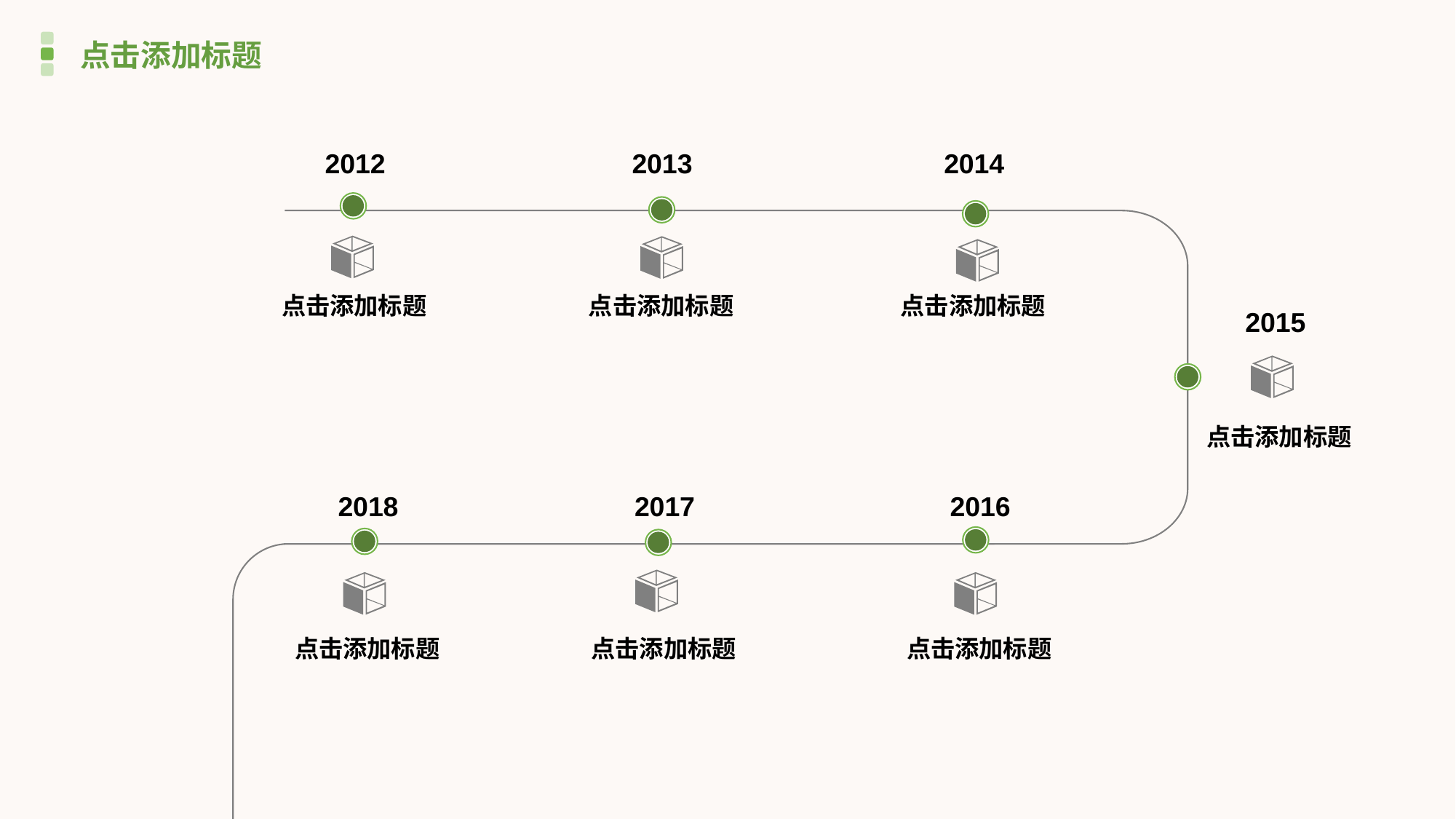

点击添加标题

2012
点击添加标题
2013
点击添加标题
2014
点击添加标题

2015
点击添加标题

2018
点击添加标题
2017
点击添加标题
2016
点击添加标题